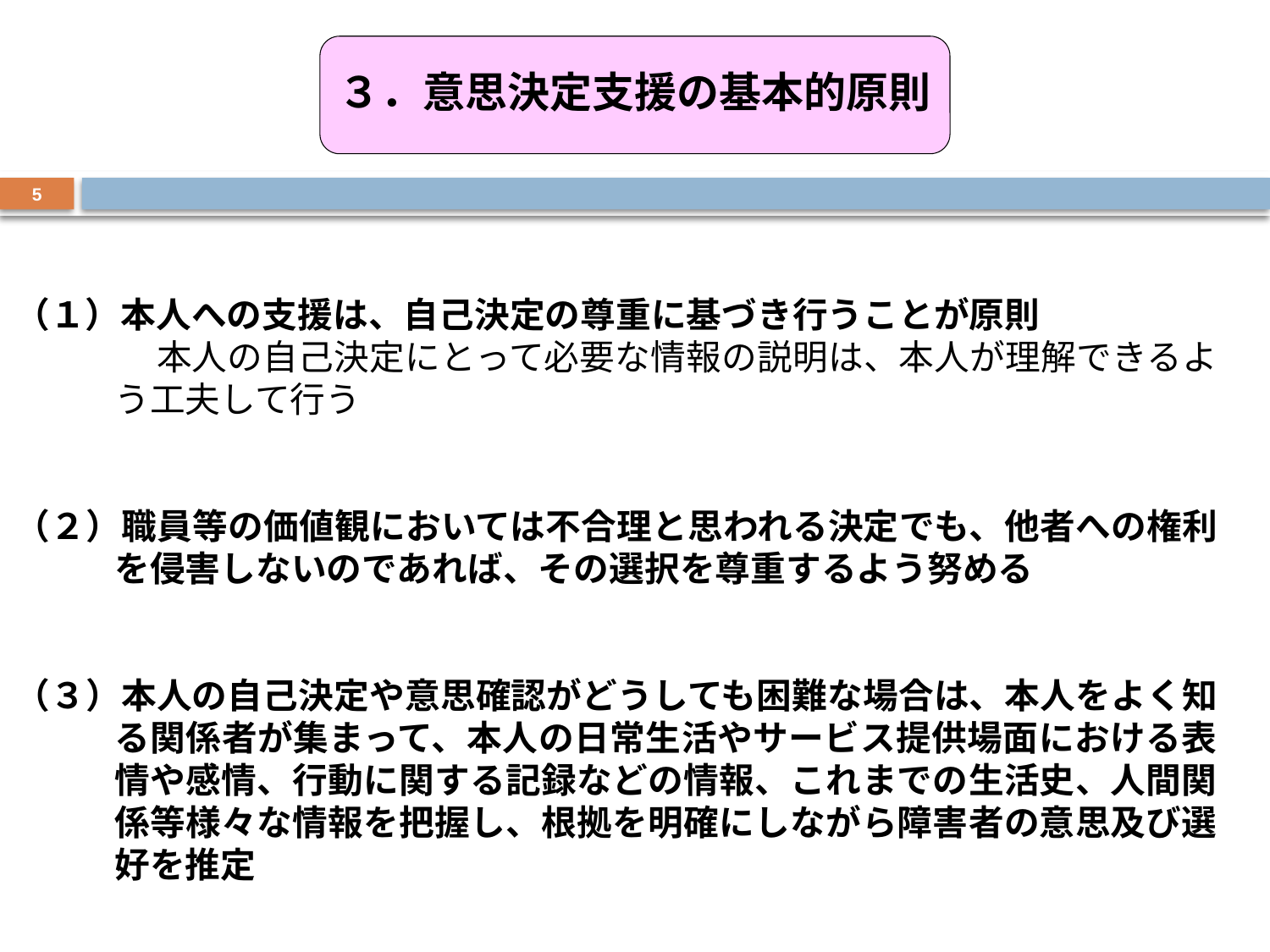

３．意思決定支援の基本的原則
5
（１）本人への支援は、自己決定の尊重に基づき行うことが原則
　　　　本人の自己決定にとって必要な情報の説明は、本人が理解できるよう工夫して行う

（２）職員等の価値観においては不合理と思われる決定でも、他者への権利を侵害しないのであれば、その選択を尊重するよう努める

（３）本人の自己決定や意思確認がどうしても困難な場合は、本人をよく知る関係者が集まって、本人の日常生活やサービス提供場面における表情や感情、行動に関する記録などの情報、これまでの生活史、人間関係等様々な情報を把握し、根拠を明確にしながら障害者の意思及び選好を推定